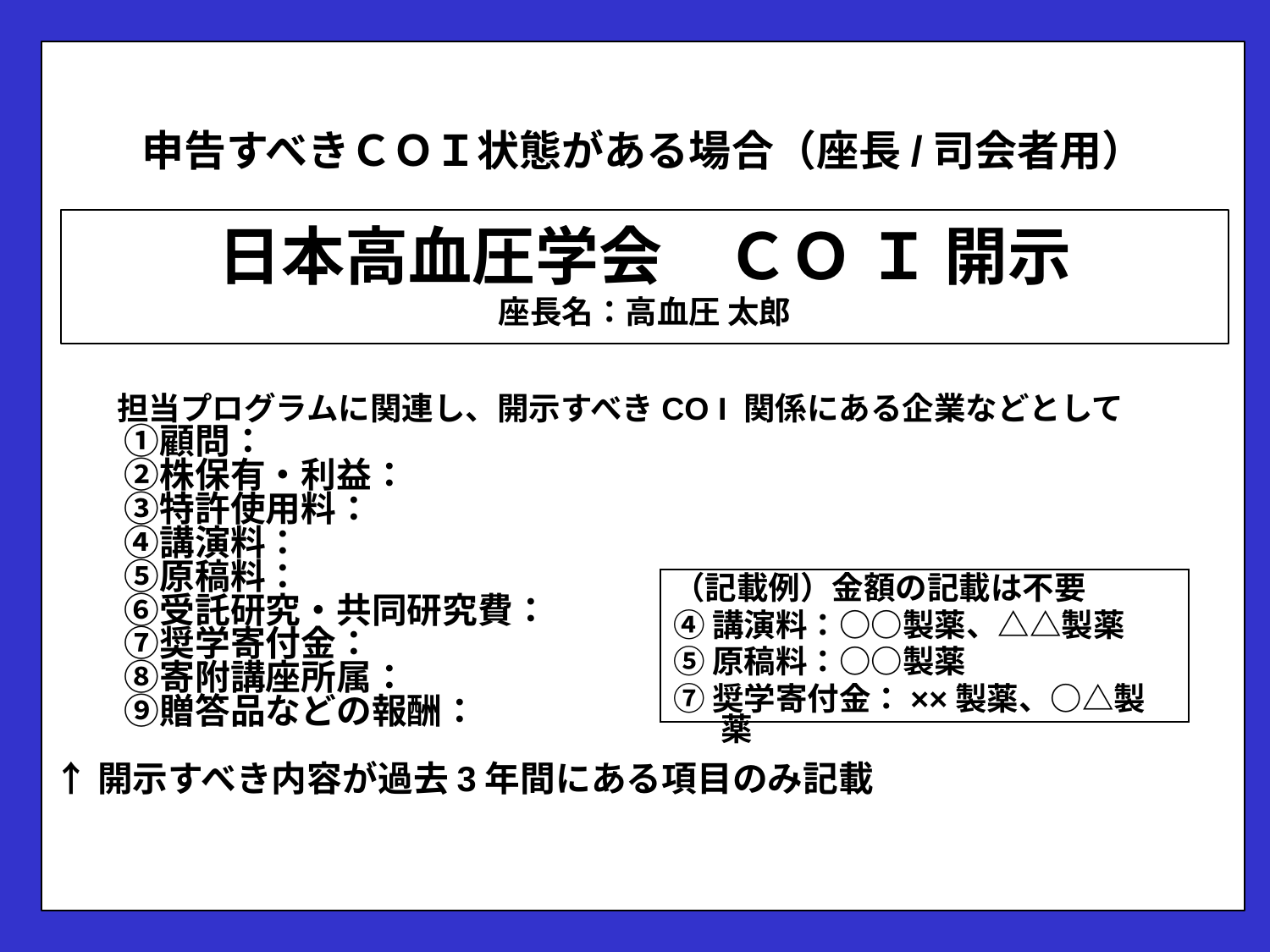

申告すべきＣＯＩ状態がある場合（座長/司会者用）

　　担当プログラムに関連し、開示すべきCO I 関係にある企業などとして
　　①顧問：
　　②株保有・利益：
　　③特許使用料：
　　④講演料：
　　⑤原稿料：
　　⑥受託研究・共同研究費：
　　⑦奨学寄付金：
　　⑧寄附講座所属：
　　⑨贈答品などの報酬：

↑開示すべき内容が過去3年間にある項目のみ記載

日本高血圧学会　ＣＯ Ｉ 開示
座長名：高血圧 太郎
（記載例）金額の記載は不要
④講演料：○○製薬、△△製薬
⑤原稿料：○○製薬
⑦奨学寄付金：××製薬、○△製薬